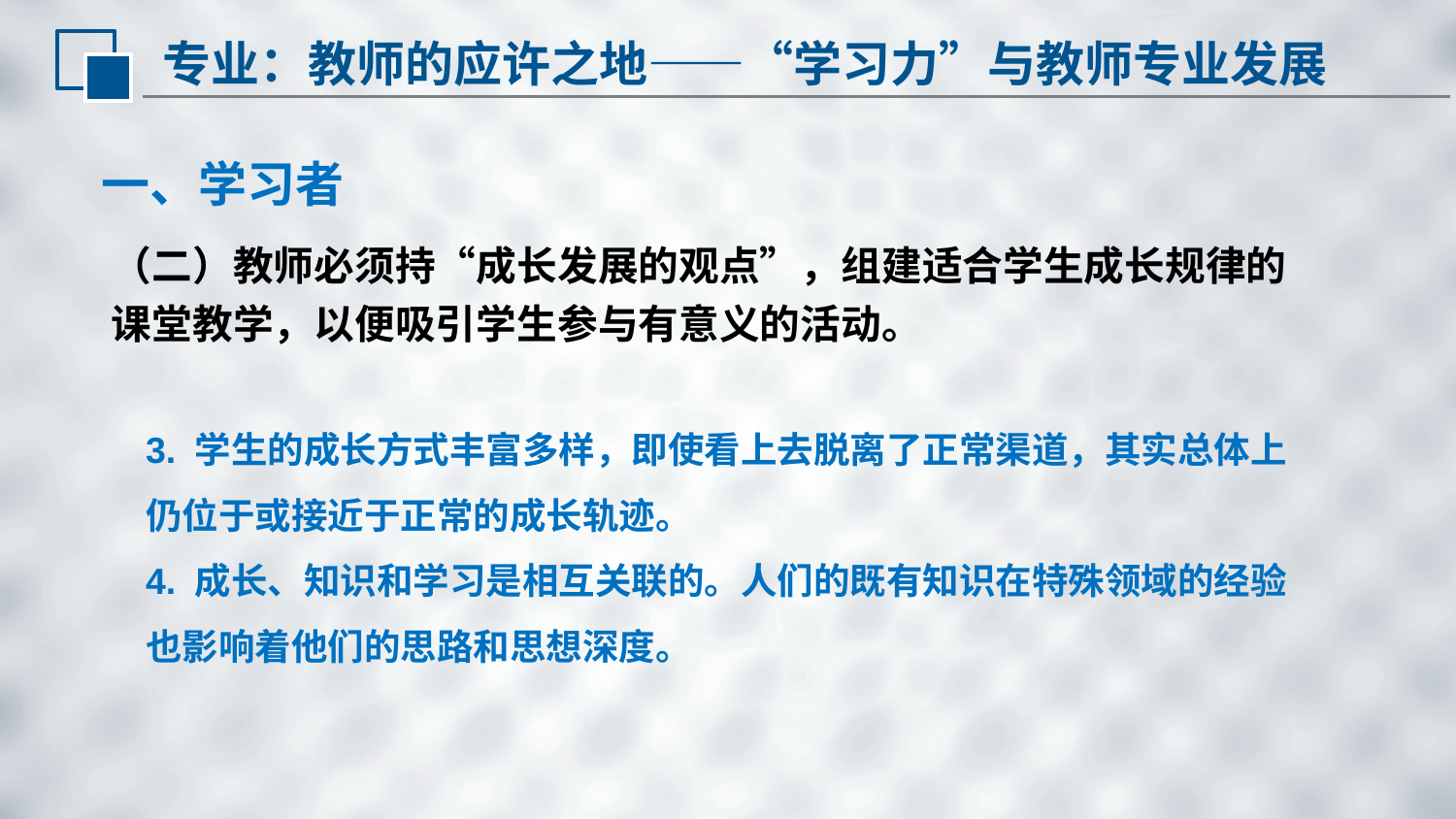

专业：教师的应许之地——“学习力”与教师专业发展

一、学习者
（二）教师必须持“成长发展的观点”，组建适合学生成长规律的课堂教学，以便吸引学生参与有意义的活动。
3. 学生的成长方式丰富多样，即使看上去脱离了正常渠道，其实总体上仍位于或接近于正常的成长轨迹。
4. 成长、知识和学习是相互关联的。人们的既有知识在特殊领域的经验也影响着他们的思路和思想深度。